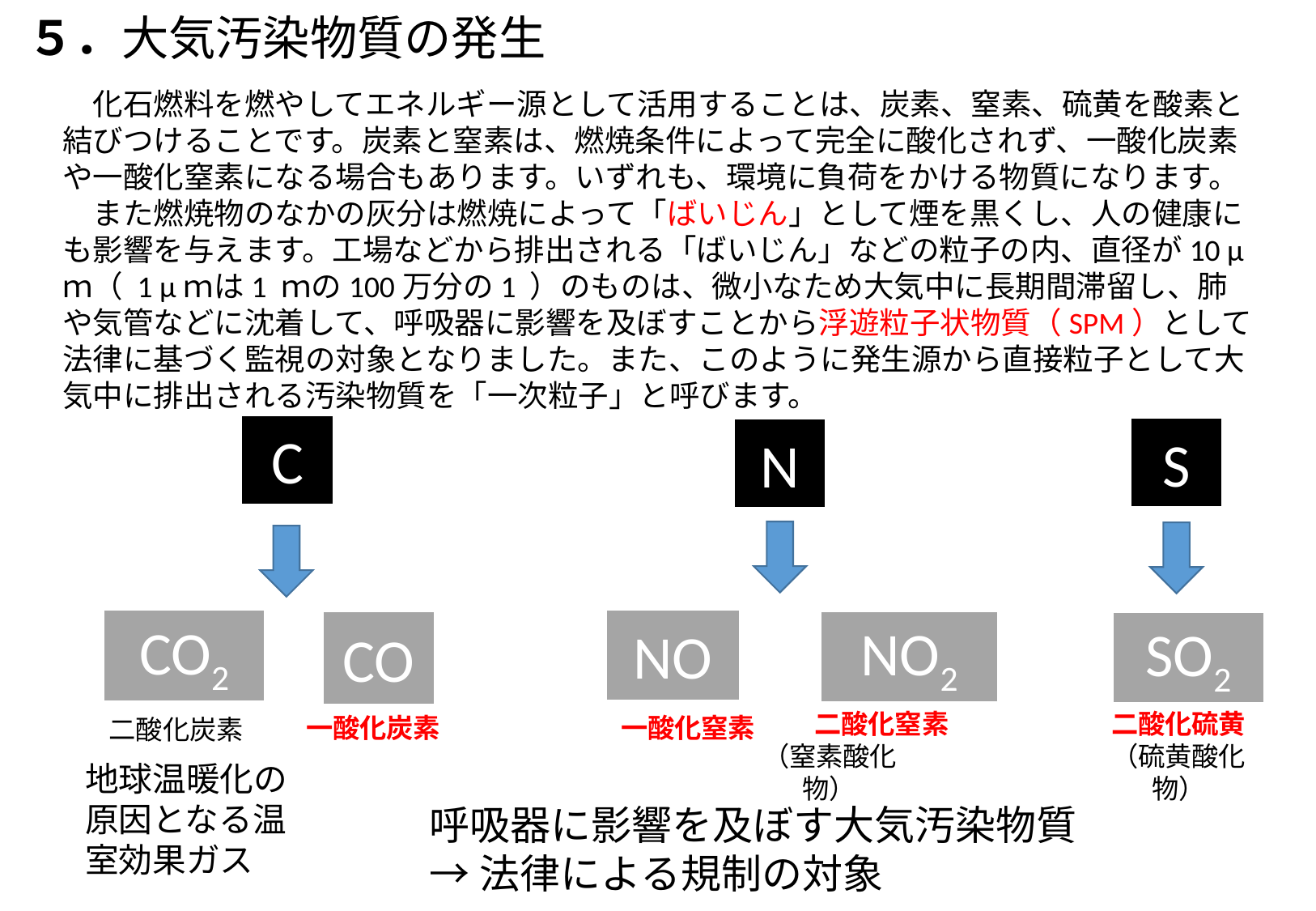

５．大気汚染物質の発生
　化石燃料を燃やしてエネルギー源として活用することは、炭素、窒素、硫黄を酸素と結びつけることです。炭素と窒素は、燃焼条件によって完全に酸化されず、一酸化炭素や一酸化窒素になる場合もあります。いずれも、環境に負荷をかける物質になります。
　また燃焼物のなかの灰分は燃焼によって「ばいじん」として煙を黒くし、人の健康にも影響を与えます。工場などから排出される「ばいじん」などの粒子の内、直径が10 μｍ（ 1 μｍは1 ｍの100万分の1 ）のものは、微小なため大気中に長期間滞留し、肺や気管などに沈着して、呼吸器に影響を及ぼすことから浮遊粒子状物質（SPM）として法律に基づく監視の対象となりました。また、このように発生源から直接粒子として大気中に排出される汚染物質を「一次粒子」と呼びます。
C
S
N

CO2
NO
NO2
CO
SO2
二酸化窒素
二酸化硫黄
（硫黄酸化物）
一酸化炭素
一酸化窒素
二酸化炭素
（窒素酸化物）
地球温暖化の原因となる温室効果ガス
呼吸器に影響を及ぼす大気汚染物質
→法律による規制の対象